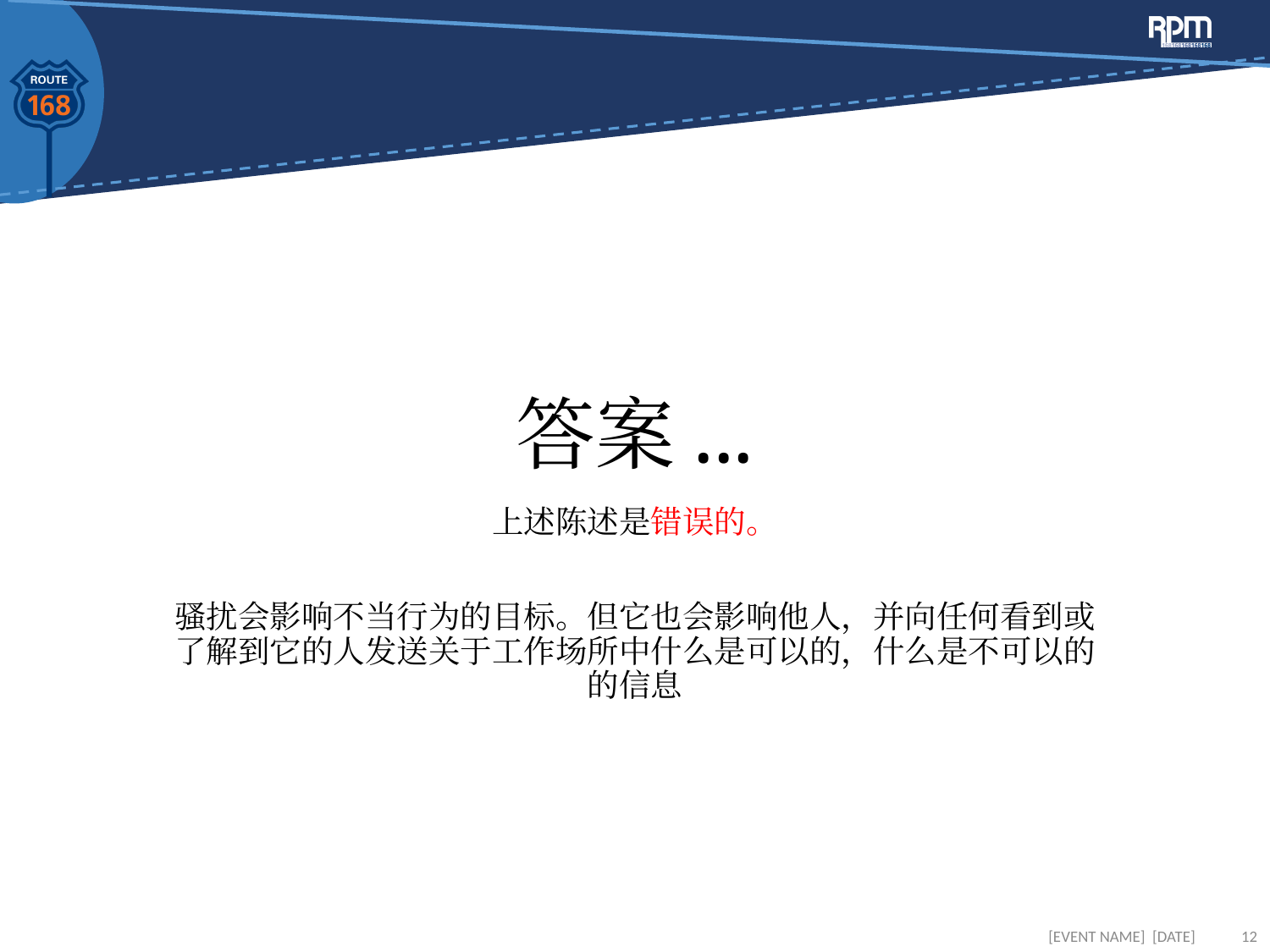

# 答案...
上述陈述是错误的。

骚扰会影响不当行为的目标。但它也会影响他人，并向任何看到或了解到它的人发送关于工作场所中什么是可以的，什么是不可以的的信息
[EVENT NAME]  [DATE]
12